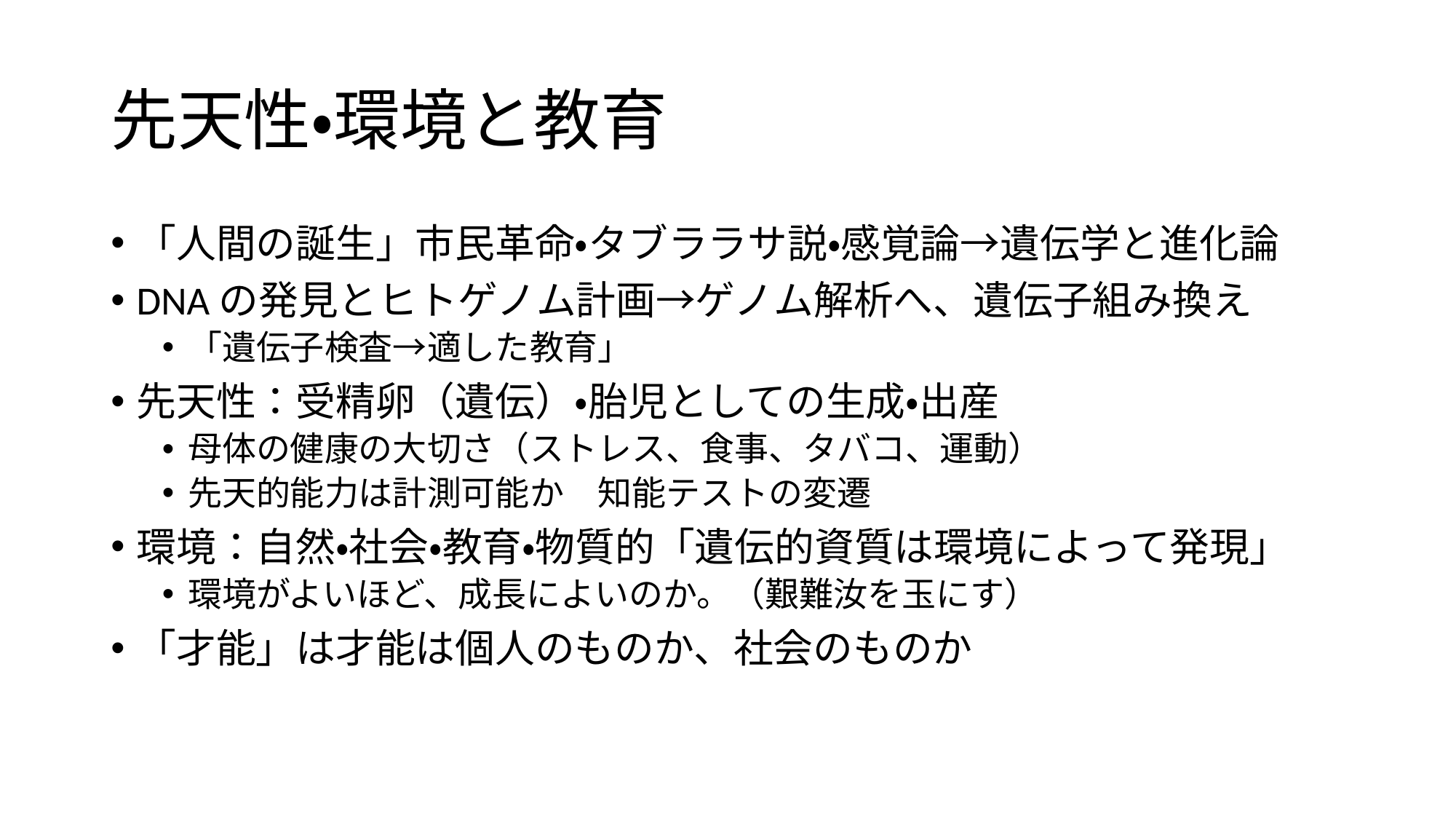

# 先天性・環境と教育
「人間の誕生」市民革命・タブララサ説・感覚論→遺伝学と進化論
DNAの発見とヒトゲノム計画→ゲノム解析へ、遺伝子組み換え
「遺伝子検査→適した教育」
先天性：受精卵（遺伝）・胎児としての生成・出産
母体の健康の大切さ（ストレス、食事、タバコ、運動）
先天的能力は計測可能か　知能テストの変遷
環境：自然・社会・教育・物質的「遺伝的資質は環境によって発現」
環境がよいほど、成長によいのか。（艱難汝を玉にす）
「才能」は才能は個人のものか、社会のものか